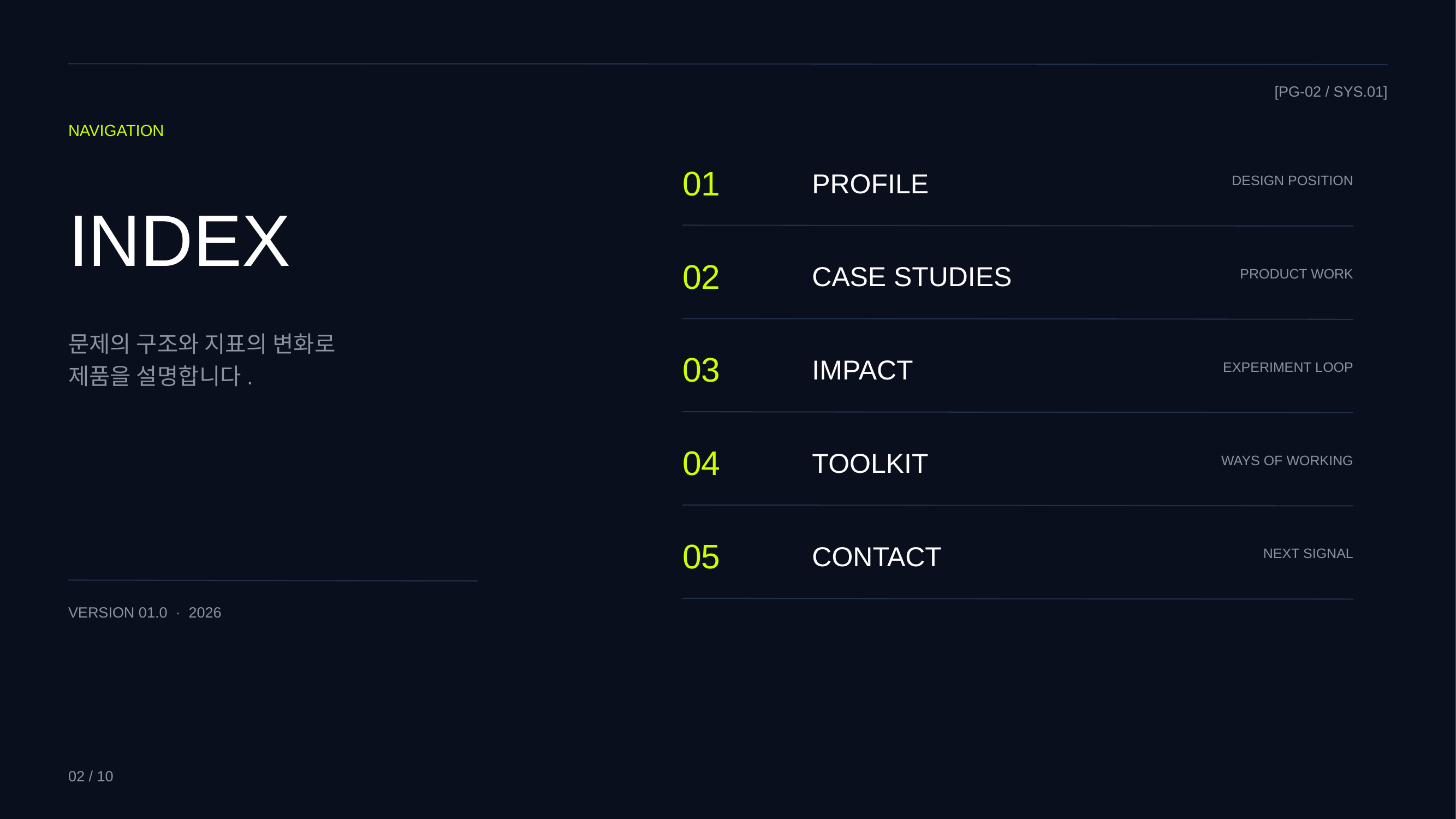

[PG-02 / SYS.01]
NAVIGATION
01
PROFILE
DESIGN POSITION
INDEX

02
CASE STUDIES
PRODUCT WORK

문제의 구조와 지표의 변화로
제품을 설명합니다.
03
IMPACT
EXPERIMENT LOOP

04
TOOLKIT
WAYS OF WORKING

05
CONTACT
NEXT SIGNAL

VERSION 01.0  ·  2026
02 / 10